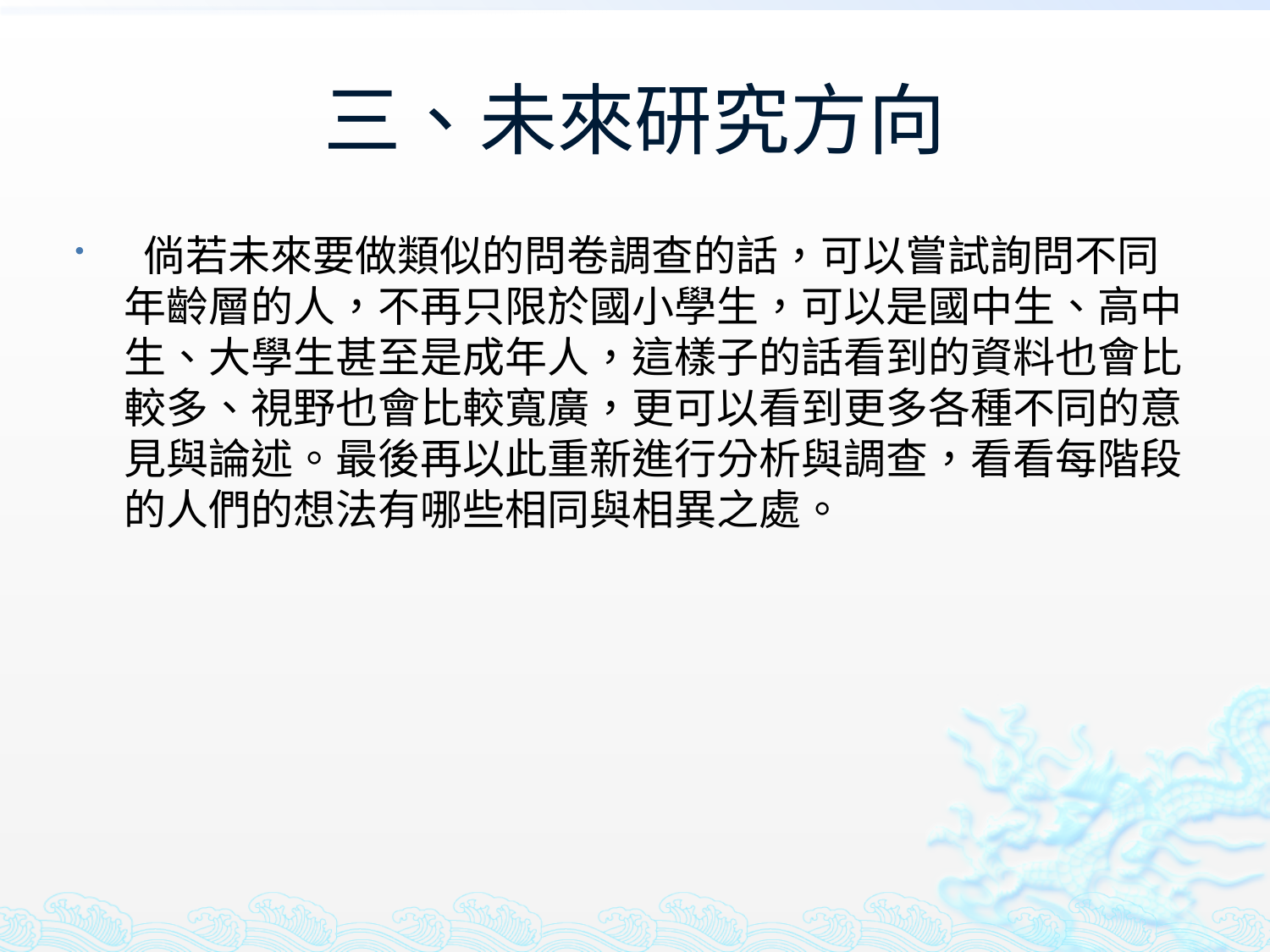

# 三、未來研究方向
 倘若未來要做類似的問卷調查的話，可以嘗試詢問不同年齡層的人，不再只限於國小學生，可以是國中生、高中生、大學生甚至是成年人，這樣子的話看到的資料也會比較多、視野也會比較寬廣，更可以看到更多各種不同的意見與論述。最後再以此重新進行分析與調查，看看每階段的人們的想法有哪些相同與相異之處。